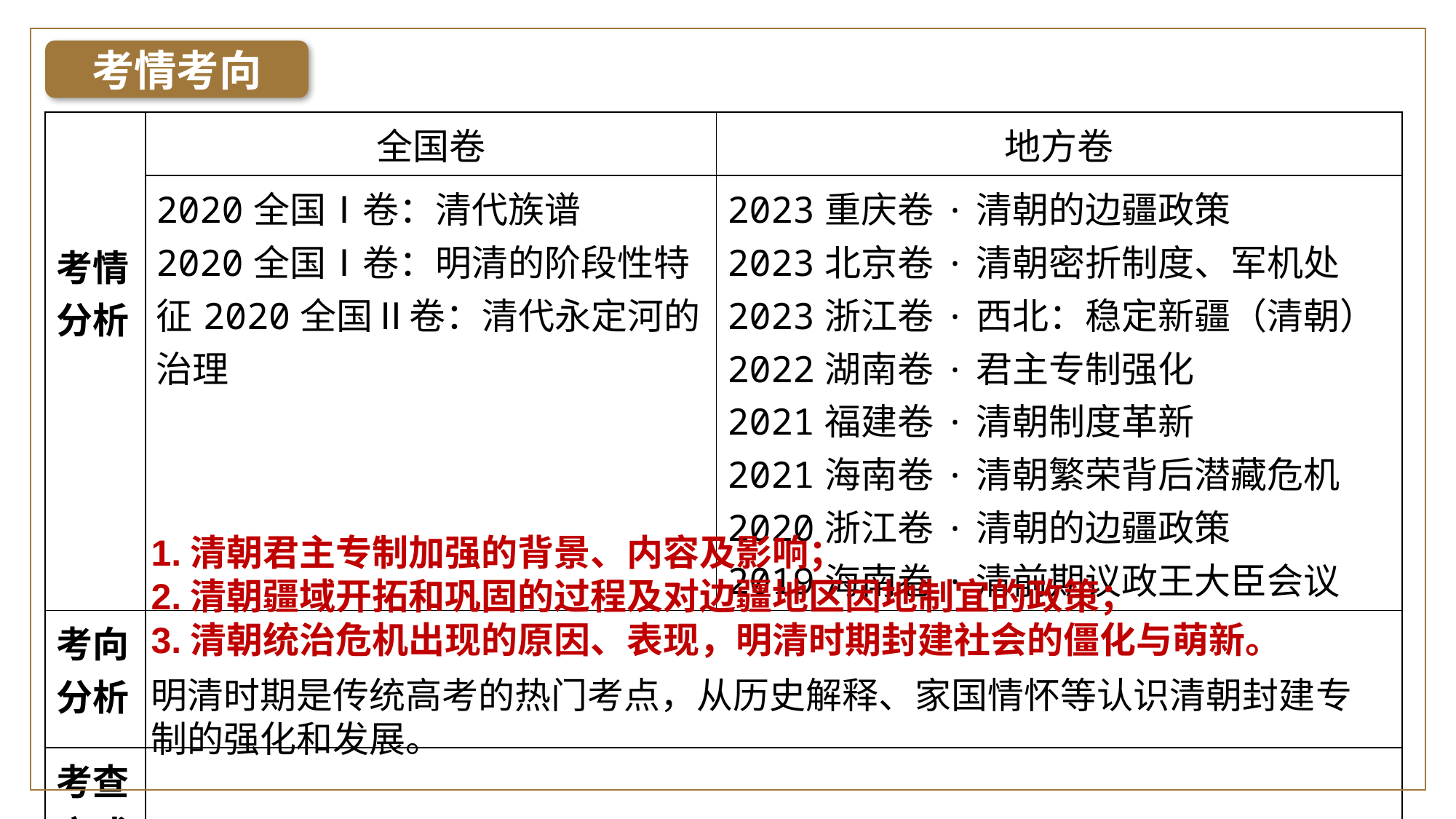

考情考向
| 考情分析 | 全国卷 | 地方卷 |
| --- | --- | --- |
|  | 2020全国Ⅰ卷：清代族谱 2020全国Ⅰ卷：明清的阶段性特征2020全国Ⅱ卷：清代永定河的治理 | 2023重庆卷·清朝的边疆政策 2023北京卷·清朝密折制度、军机处 2023浙江卷·西北：稳定新疆（清朝） 2022湖南卷·君主专制强化 2021福建卷·清朝制度革新 2021海南卷·清朝繁荣背后潜藏危机 2020浙江卷·清朝的边疆政策 2019海南卷·清前期议政王大臣会议 |
| 考向 分析 |  |  |
| 考查方式 |  |  |
1.清朝君主专制加强的背景、内容及影响；
2.清朝疆域开拓和巩固的过程及对边疆地区因地制宜的政策；
3.清朝统治危机出现的原因、表现，明清时期封建社会的僵化与萌新。
明清时期是传统高考的热门考点，从历史解释、家国情怀等认识清朝封建专制的强化和发展。